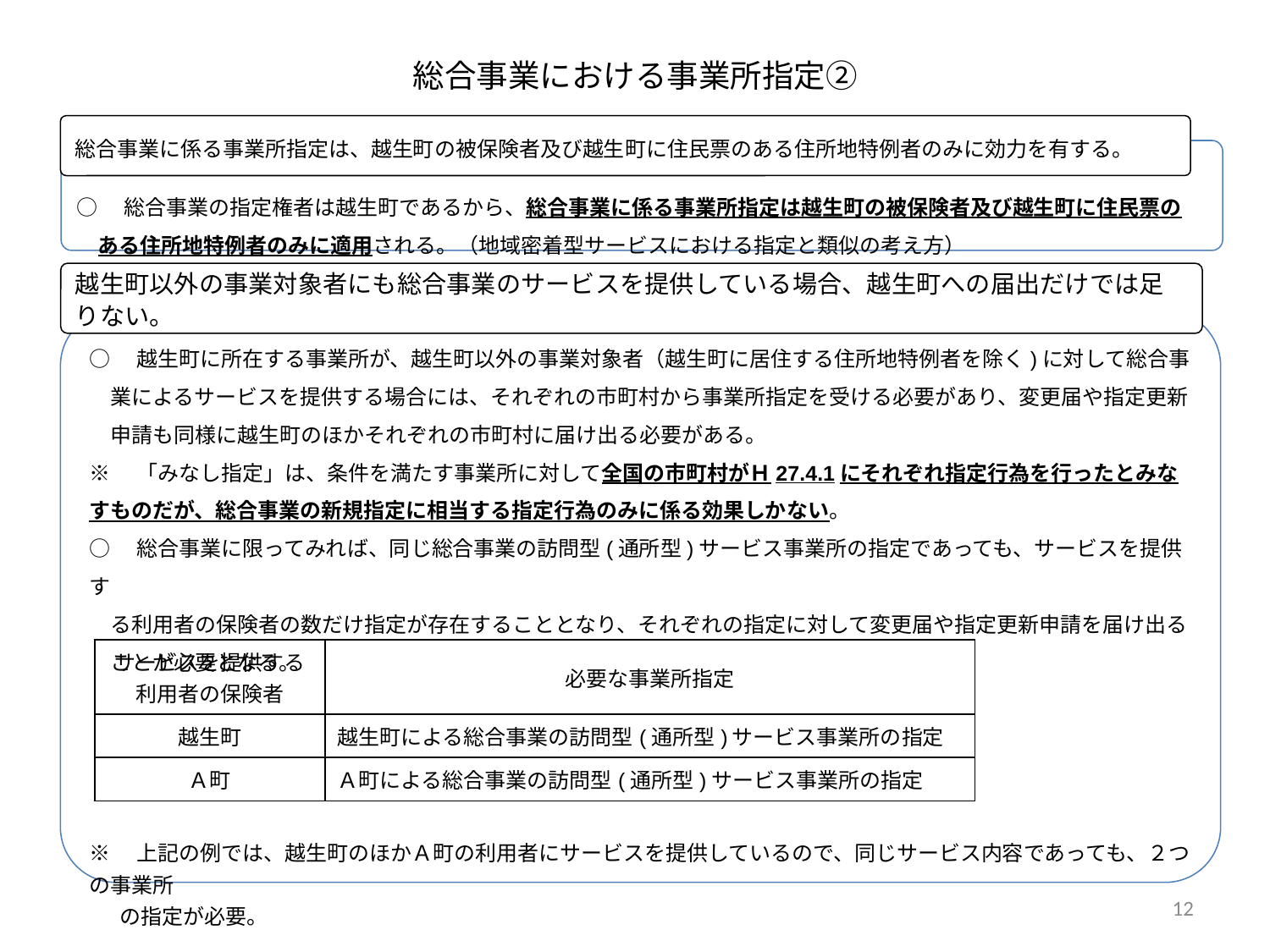

# 総合事業における事業所指定②
総合事業に係る事業所指定は、越生町の被保険者及び越生町に住⺠票のある住所地特例者のみに効⼒を有する。

○　総合事業の指定権者は越生町であるから、総合事業に係る事業所指定は越生町の被保険者及び越生町に住⺠票の
　ある住所地特例者のみに適⽤される。（地域密着型サービスにおける指定と類似の考え⽅）
越生町以外の事業対象者にも総合事業のサービスを提供している場合、越生町への届出だけでは⾜りない。
○　越生町に所在する事業所が、越生町以外の事業対象者（越生町に居住する住所地特例者を除く)に対して総合事
　業によるサービスを提供する場合には、それぞれの市町村から事業所指定を受ける必要があり、変更届や指定更新
　申請も同様に越生町のほかそれぞれの市町村に届け出る必要がある。
※　「みなし指定」は、条件を満たす事業所に対して全国の市町村がＨ27.4.1にそれぞれ指定⾏為を⾏ったとみなすものだが、総合事業の新規指定に相当する指定⾏為のみに係る効果しかない。
○　総合事業に限ってみれば、同じ総合事業の訪問型(通所型)サービス事業所の指定であっても、サービスを提供す
　る利⽤者の保険者の数だけ指定が存在することとなり、それぞれの指定に対して変更届や指定更新申請を届け出る
　ことが必要となる。

※　上記の例では、越生町のほかＡ町の利⽤者にサービスを提供しているので、同じサービス内容であっても、２つの事業所
 　の指定が必要。
| サービスを提供する 利用者の保険者 | 必要な事業所指定 |
| --- | --- |
| 越生町 | 越生町による総合事業の訪問型(通所型)サービス事業所の指定 |
| Ａ町 | Ａ町による総合事業の訪問型(通所型)サービス事業所の指定 |
12